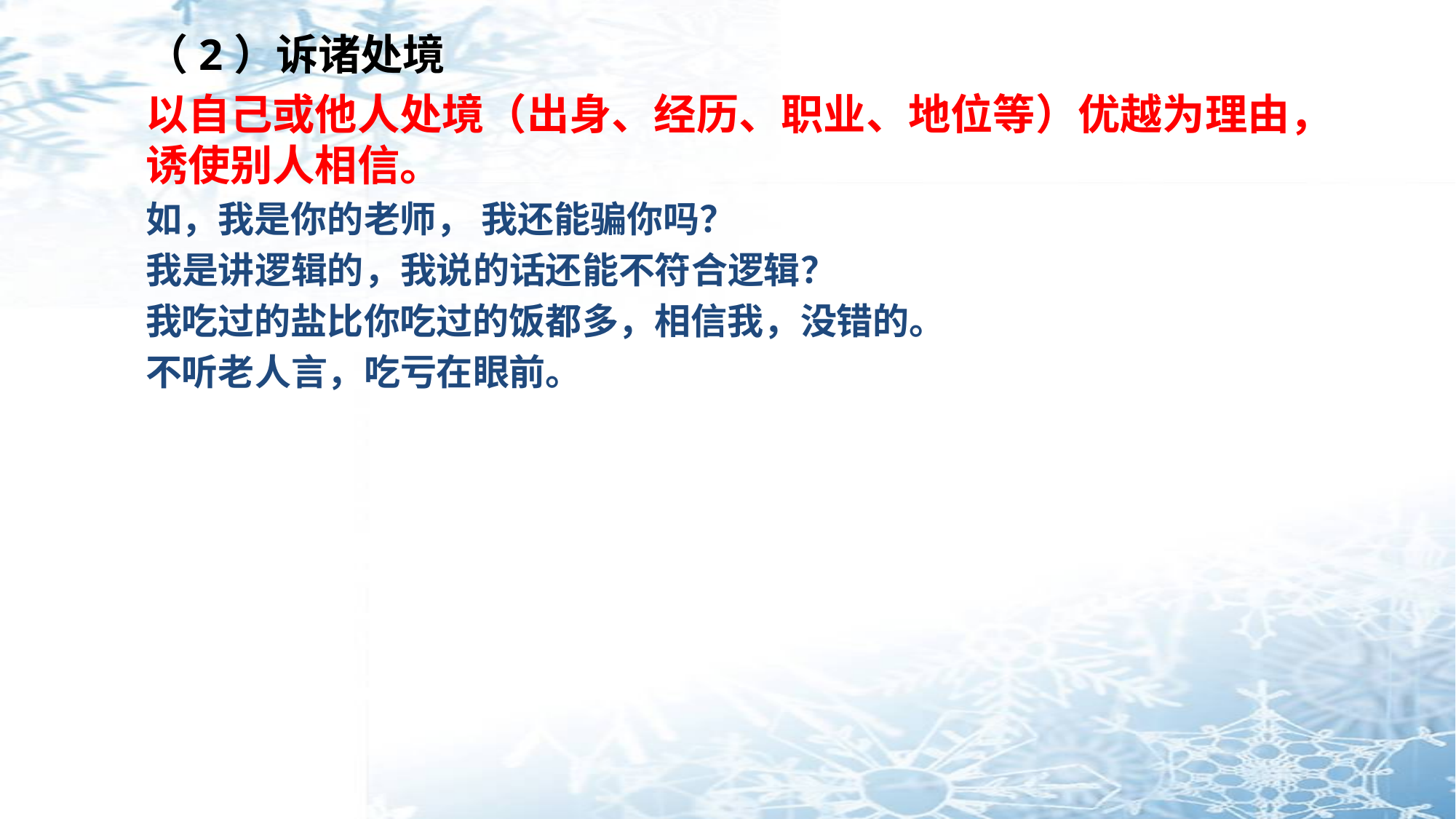

（2）诉诸处境
以自己或他人处境（出身、经历、职业、地位等）优越为理由，诱使别人相信。
如，我是你的老师， 我还能骗你吗？
我是讲逻辑的，我说的话还能不符合逻辑？
我吃过的盐比你吃过的饭都多，相信我，没错的。
不听老人言，吃亏在眼前。